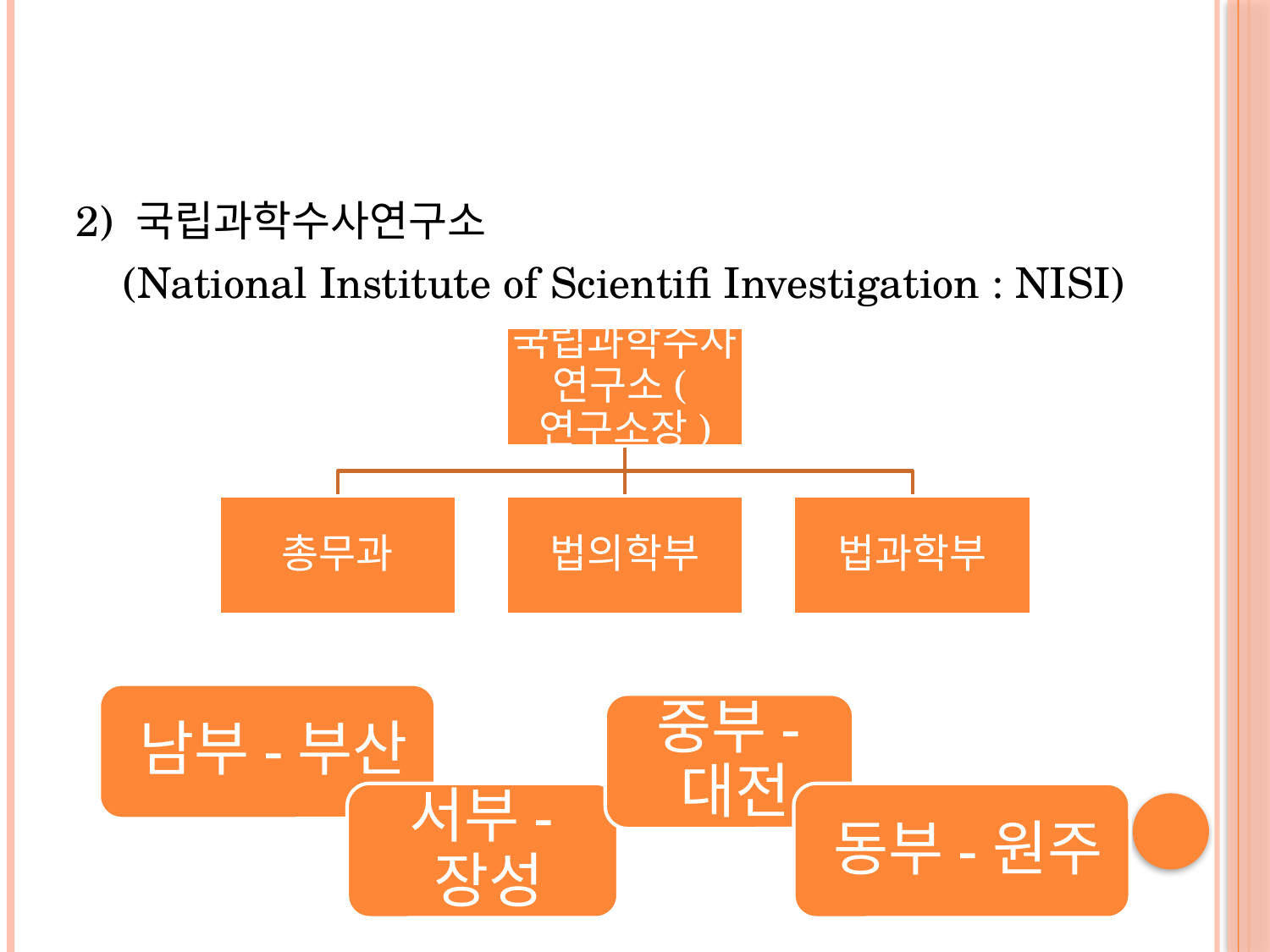

#
2) 국립과학수사연구소
    (National Institute of Scientifi Investigation : NISI)
국립과학수사연구소(연구소장)
총무과
법의학부
법과학부
남부-부산
서부-장성
중부-대전
동부-원주